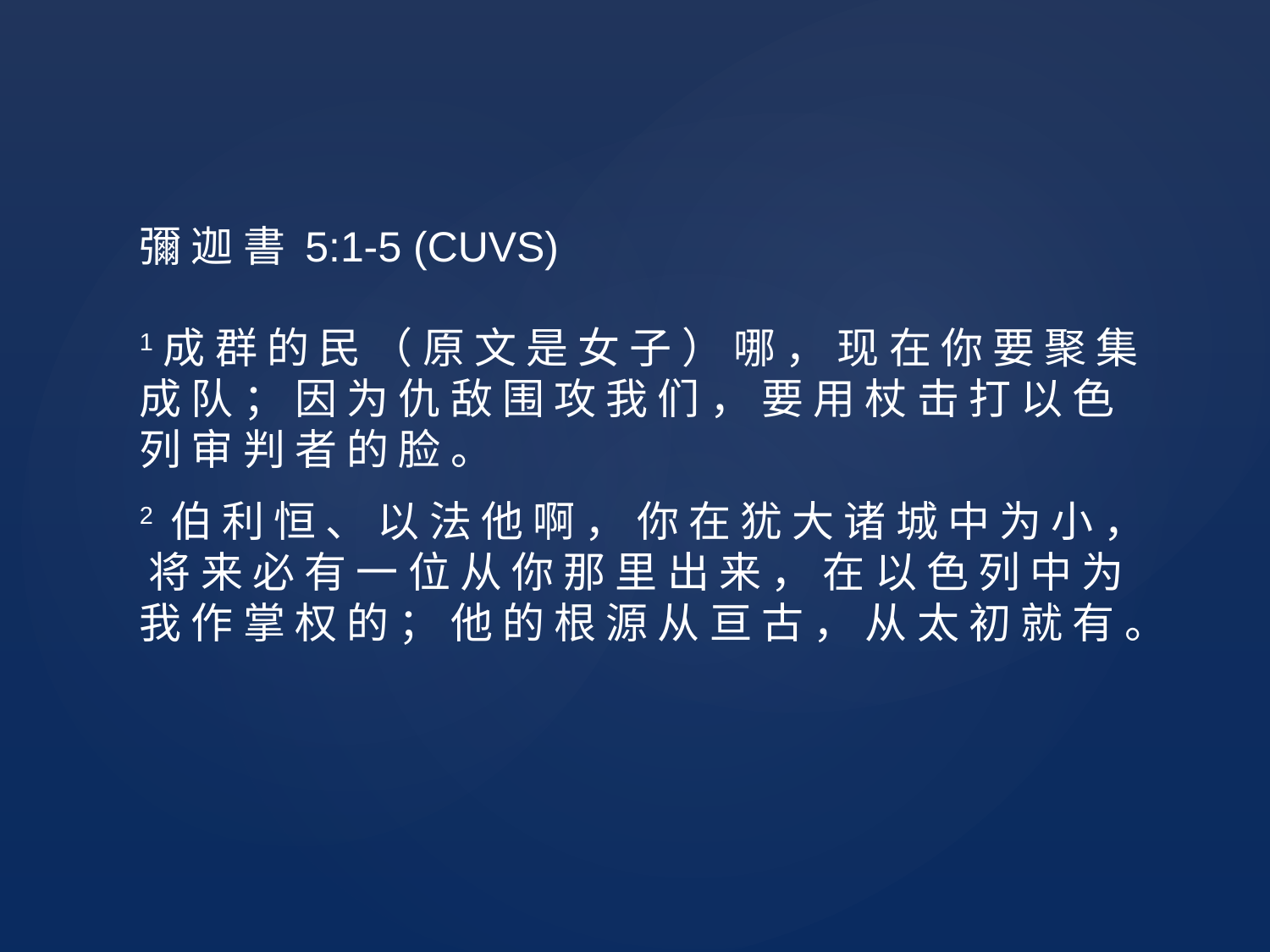

彌 迦 書 5:1-5 (CUVS)

1成 群 的 民 （ 原 文 是 女 子 ） 哪 ， 现 在 你 要 聚 集 成 队 ； 因 为 仇 敌 围 攻 我 们 ， 要 用 杖 击 打 以 色 列 审 判 者 的 脸 。
2 伯 利 恒 、 以 法 他 啊 ， 你 在 犹 大 诸 城 中 为 小 ， 将 来 必 有 一 位 从 你 那 里 出 来 ， 在 以 色 列 中 为 我 作 掌 权 的 ； 他 的 根 源 从 亘 古 ， 从 太 初 就 有 。